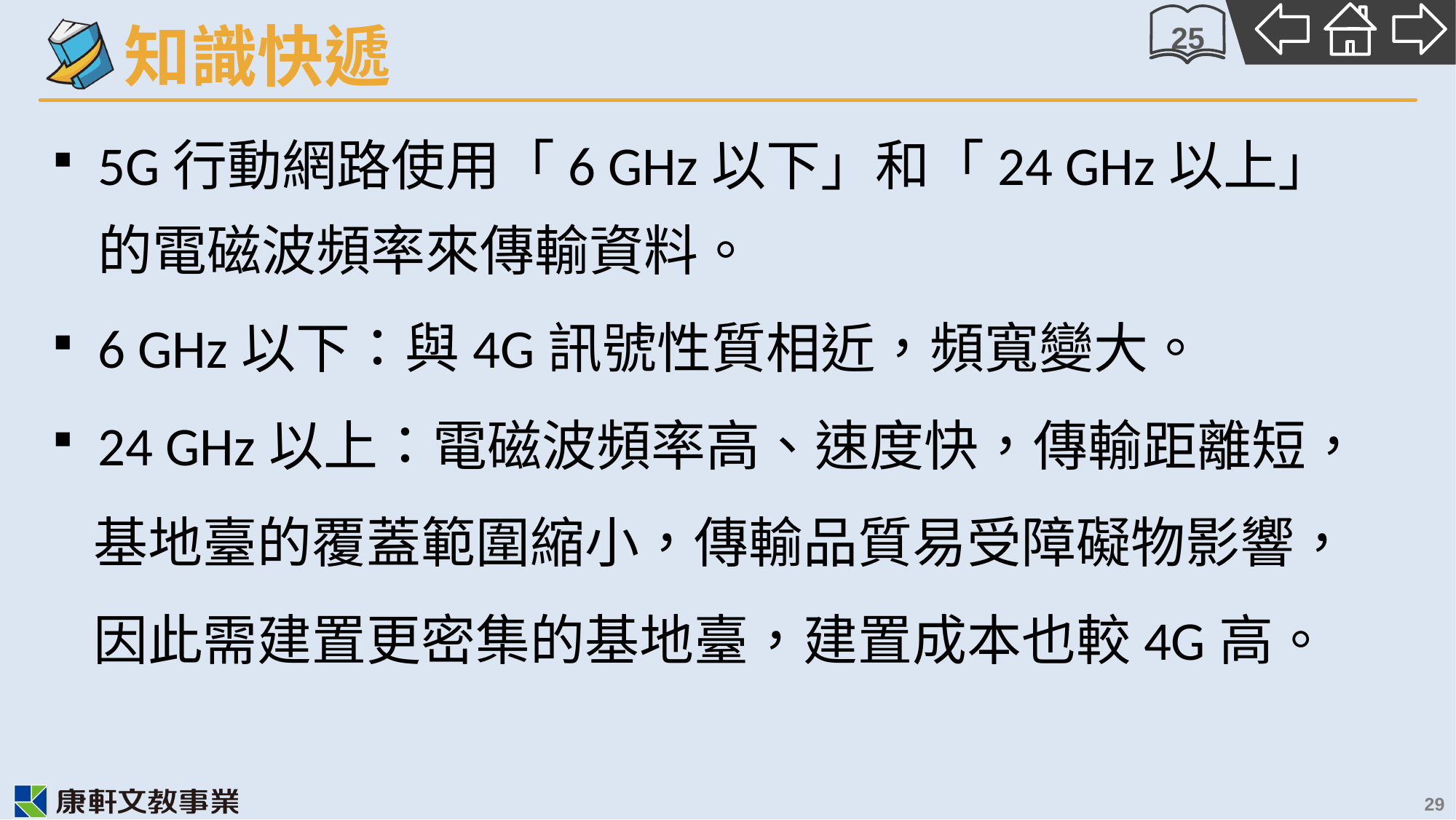

25
5G行動網路使用「6 GHz以下」和「24 GHz以上」的電磁波頻率來傳輸資料。
6 GHz以下：與4G訊號性質相近，頻寬變大。
24 GHz以上：電磁波頻率高、速度快，傳輸距離短，
基地臺的覆蓋範圍縮小，傳輸品質易受障礙物影響，
因此需建置更密集的基地臺，建置成本也較4G高。
29